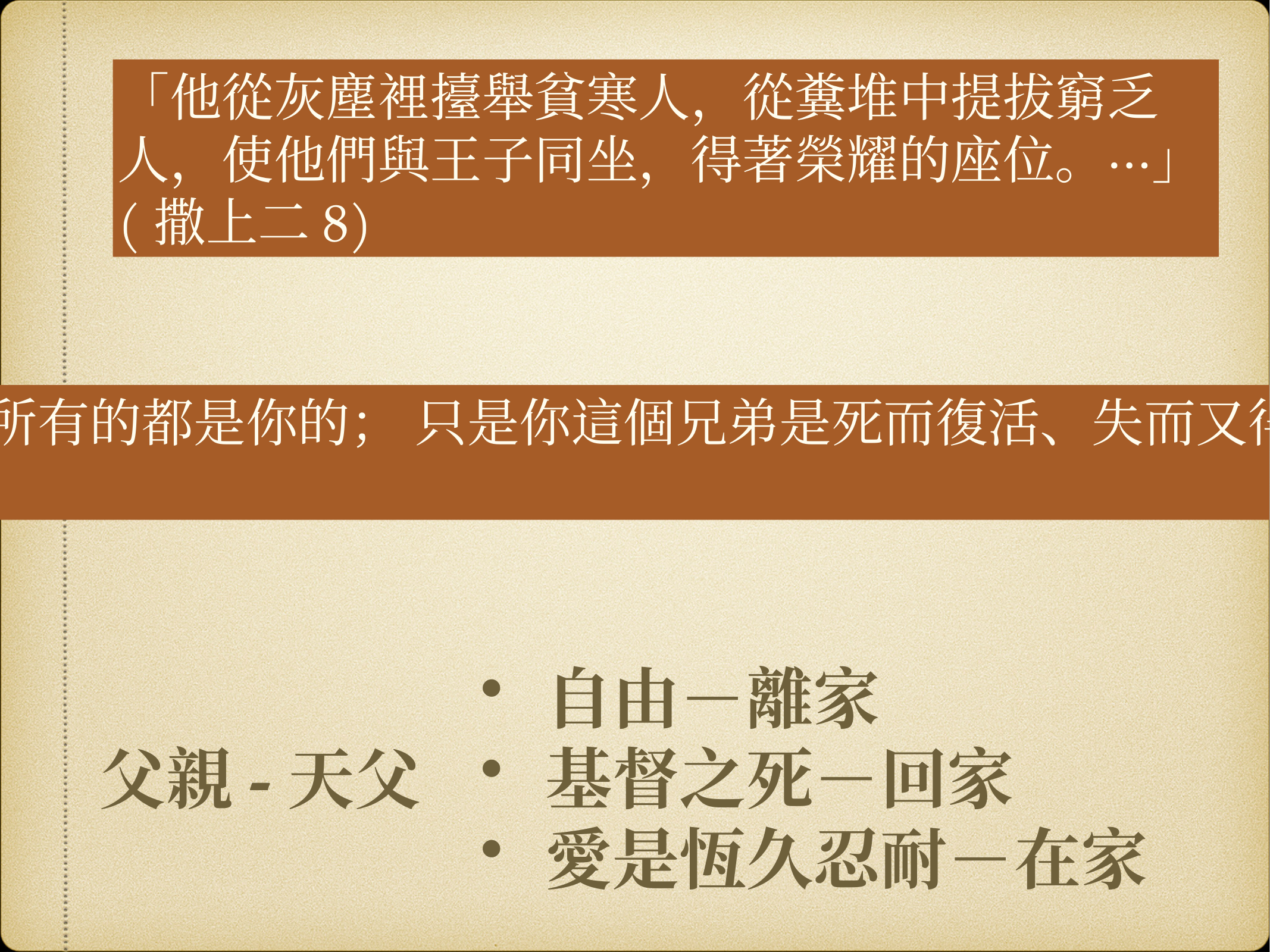

「他從灰塵裡擡舉貧寒人，從糞堆中提拔窮乏人，使他們與王子同坐，得著榮耀的座位。⋯」(撒上二8)
“父親對他說：『兒啊！你常和我同在，我一切所有的都是你的； 只是你這個兄弟是死而復活、失而又得的，所以我們理當歡喜快樂。』」”(路加福音 15:31-32 )
自由－離家
基督之死－回家
愛是恆久忍耐－在家
父親-天父